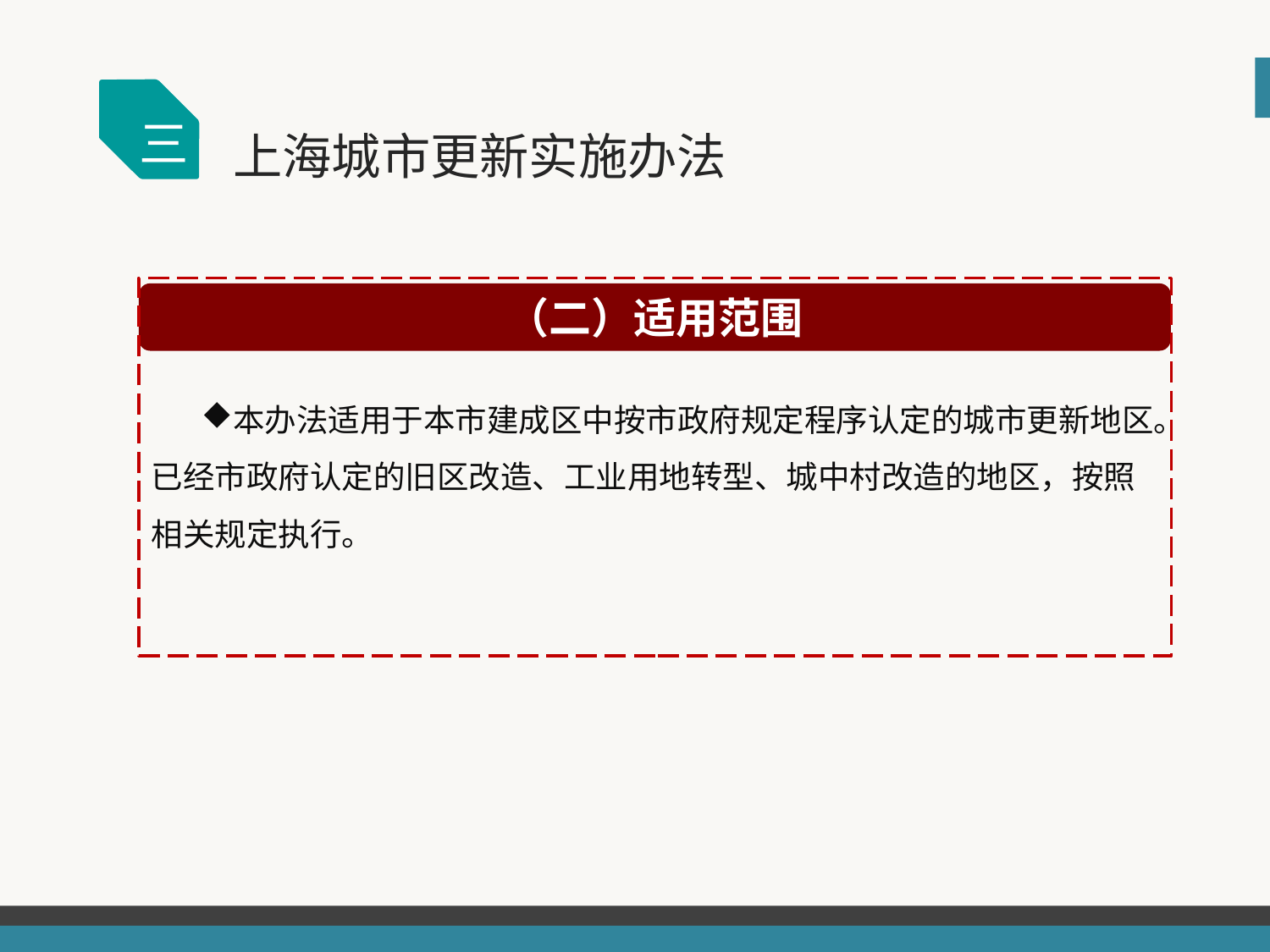

三
上海城市更新实施办法
本办法适用于本市建成区中按市政府规定程序认定的城市更新地区。已经市政府认定的旧区改造、工业用地转型、城中村改造的地区，按照相关规定执行。
（二）适用范围